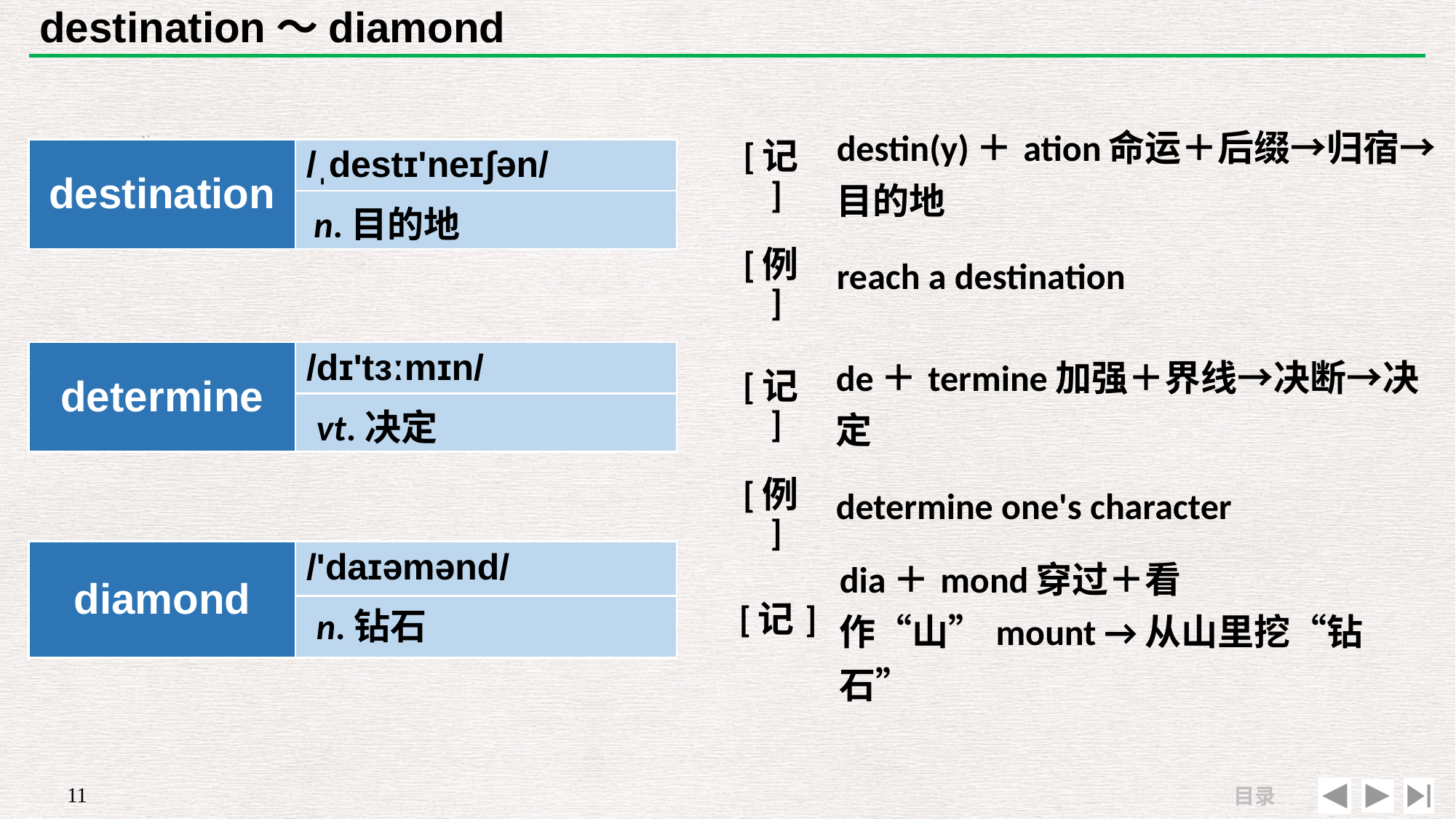

# destination～diamond

| [记] | destin(y)＋ation命运＋后缀→归宿→ 目的地 |
| --- | --- |
| [例] | reach a destination |
| destination | /ˌdestɪ'neɪʃən/ |
| --- | --- |
|  |  |
n.目的地
| determine | /dɪ'tɜːmɪn/ |
| --- | --- |
|  |  |
| [记] | de＋termine加强＋界线→决断→决定 |
| --- | --- |
| [例] | determine one's character |
vt.决定
| diamond | /'daɪəmənd/ |
| --- | --- |
|  |  |
| [记] | dia＋mond穿过＋看作“山”mount →从山里挖“钻石” |
| --- | --- |
|  |  |
n.钻石